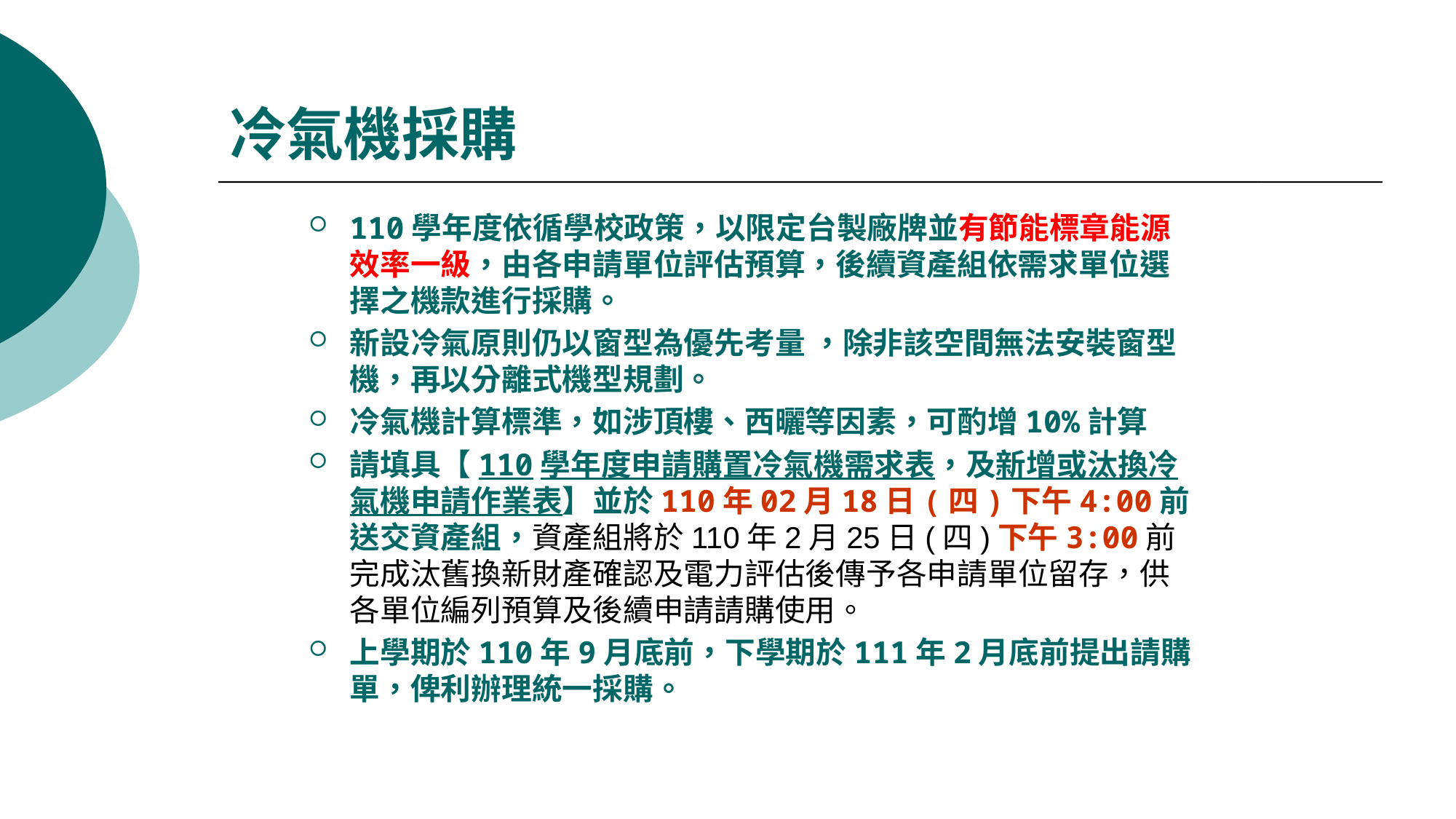

冷氣機採購
110學年度依循學校政策，以限定台製廠牌並有節能標章能源效率一級，由各申請單位評估預算，後續資產組依需求單位選擇之機款進行採購。
新設冷氣原則仍以窗型為優先考量 ，除非該空間無法安裝窗型機，再以分離式機型規劃。
冷氣機計算標準，如涉頂樓、西曬等因素，可酌增10%計算
請填具【110學年度申請購置冷氣機需求表，及新增或汰換冷氣機申請作業表】並於110年02月18日(四)下午4:00前送交資產組，資產組將於110年2月25日(四)下午3:00前完成汰舊換新財產確認及電力評估後傳予各申請單位留存，供各單位編列預算及後續申請請購使用。
上學期於110年9月底前，下學期於111年2月底前提出請購單，俾利辦理統一採購。